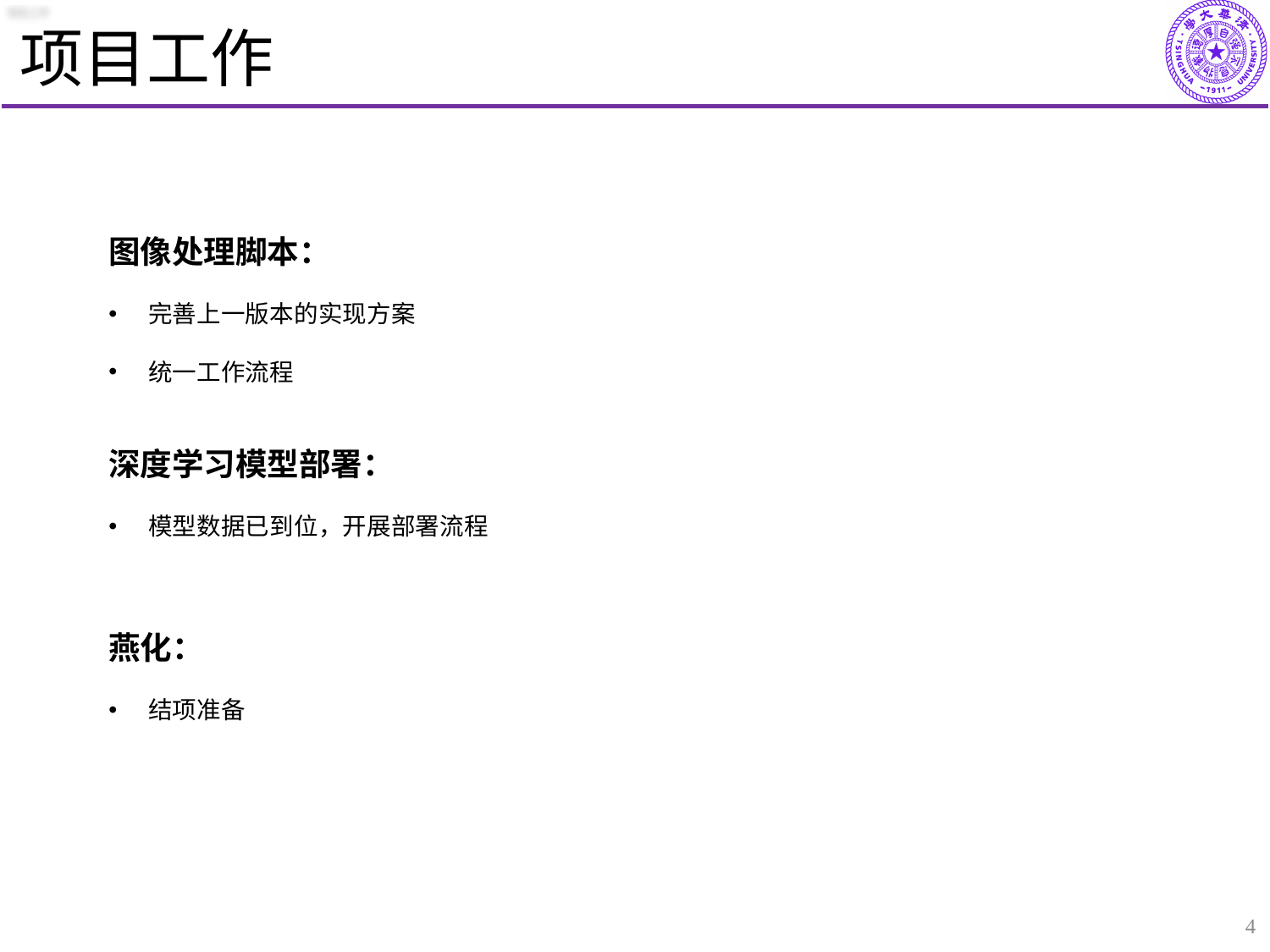

# 项目工作
图像处理脚本：
完善上一版本的实现方案
统一工作流程

深度学习模型部署：
模型数据已到位，开展部署流程

燕化：
结项准备
4